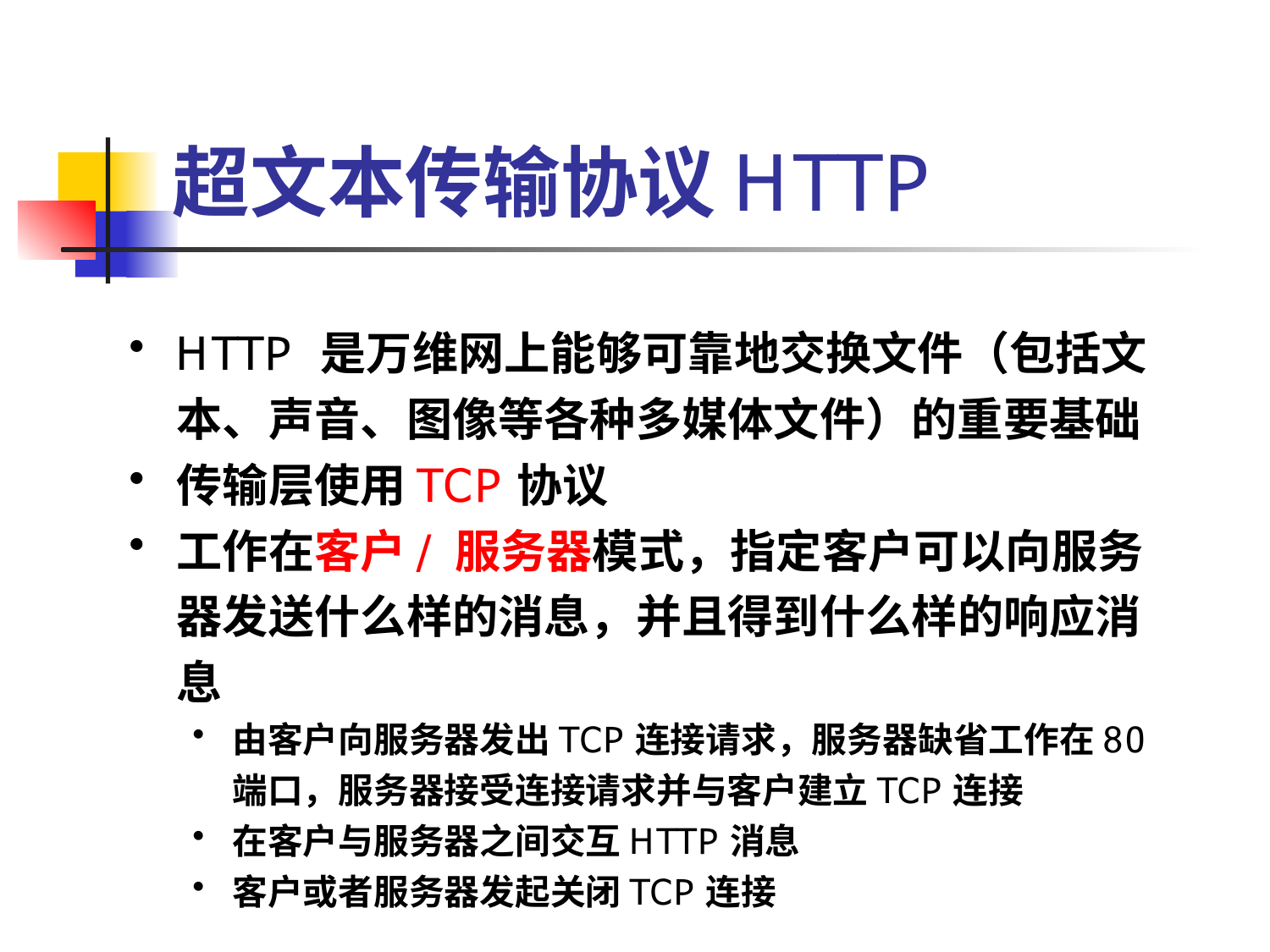

超文本传输协议HTTP
HTTP 是万维网上能够可靠地交换文件（包括文本、声音、图像等各种多媒体文件）的重要基础
传输层使用TCP协议
工作在客户/服务器模式，指定客户可以向服务器发送什么样的消息，并且得到什么样的响应消息
由客户向服务器发出TCP连接请求，服务器缺省工作在80端口，服务器接受连接请求并与客户建立TCP连接
在客户与服务器之间交互HTTP消息
客户或者服务器发起关闭TCP连接